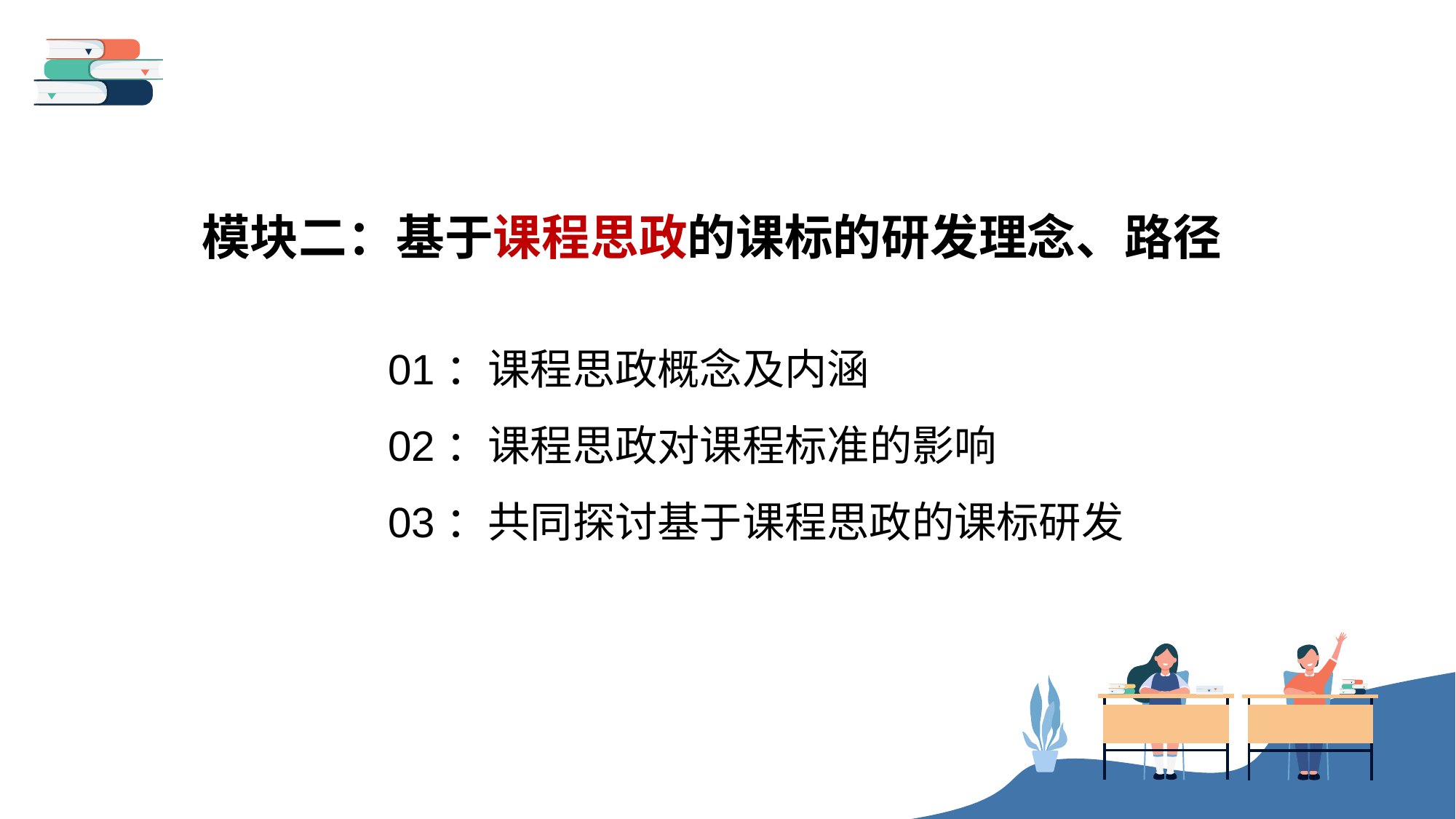

模块二：基于课程思政的课标的研发理念、路径

01：课程思政概念及内涵
02：课程思政对课程标准的影响
03：共同探讨基于课程思政的课标研发